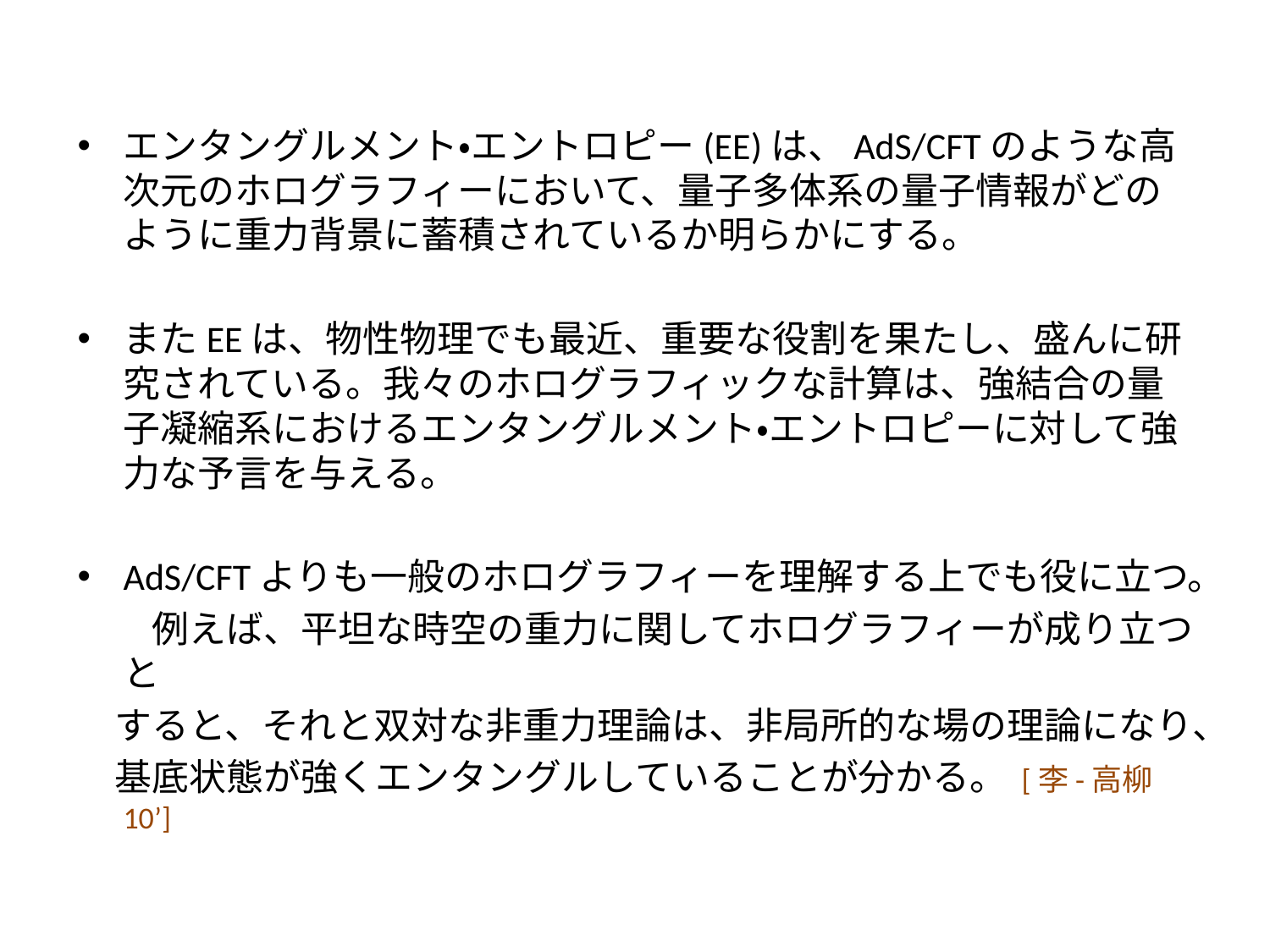

エンタングルメント・エントロピー(EE)は、AdS/CFTのような高次元のホログラフィーにおいて、量子多体系の量子情報がどのように重力背景に蓄積されているか明らかにする。

またEEは、物性物理でも最近、重要な役割を果たし、盛んに研究されている。我々のホログラフィックな計算は、強結合の量子凝縮系におけるエンタングルメント・エントロピーに対して強力な予言を与える。

AdS/CFTよりも一般のホログラフィーを理解する上でも役に立つ。
　　例えば、平坦な時空の重力に関してホログラフィーが成り立つと
　すると、それと双対な非重力理論は、非局所的な場の理論になり、
　基底状態が強くエンタングルしていることが分かる。 [李-高柳 10’]